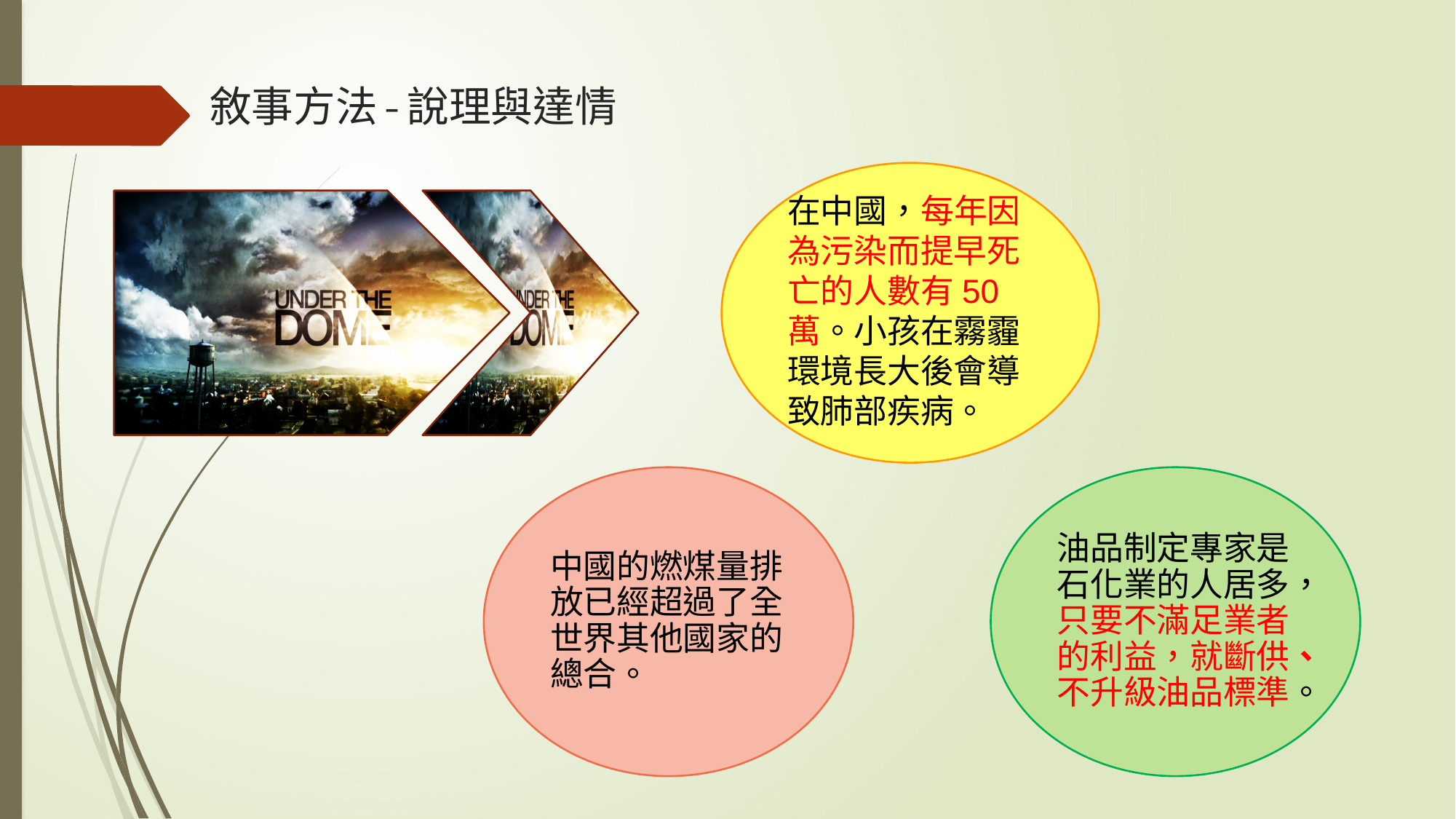

敘事方法-說理與達情

在中國，每年因為污染而提早死亡的人數有50萬。小孩在霧霾環境長大後會導致肺部疾病。

中國的燃煤量排放已經超過了全世界其他國家的總合。
油品制定專家是石化業的人居多，只要不滿足業者的利益，就斷供、不升級油品標準。